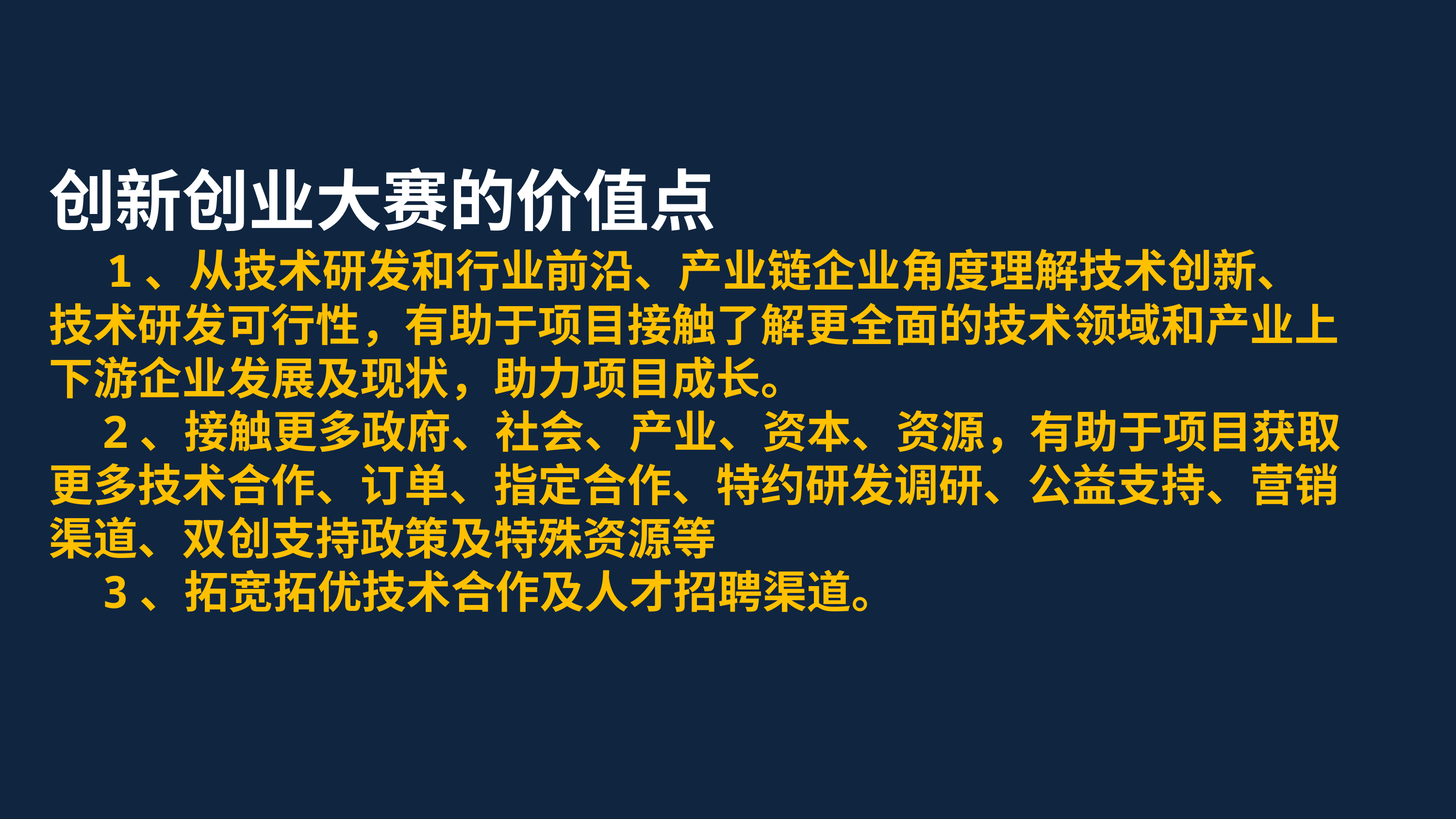

创新创业大赛的价值点
  1、从技术研发和行业前沿、产业链企业角度理解技术创新、技术研发可行性，有助于项目接触了解更全面的技术领域和产业上下游企业发展及现状，助力项目成长。
  2、接触更多政府、社会、产业、资本、资源，有助于项目获取更多技术合作、订单、指定合作、特约研发调研、公益支持、营销渠道、双创支持政策及特殊资源等
  3、拓宽拓优技术合作及人才招聘渠道。